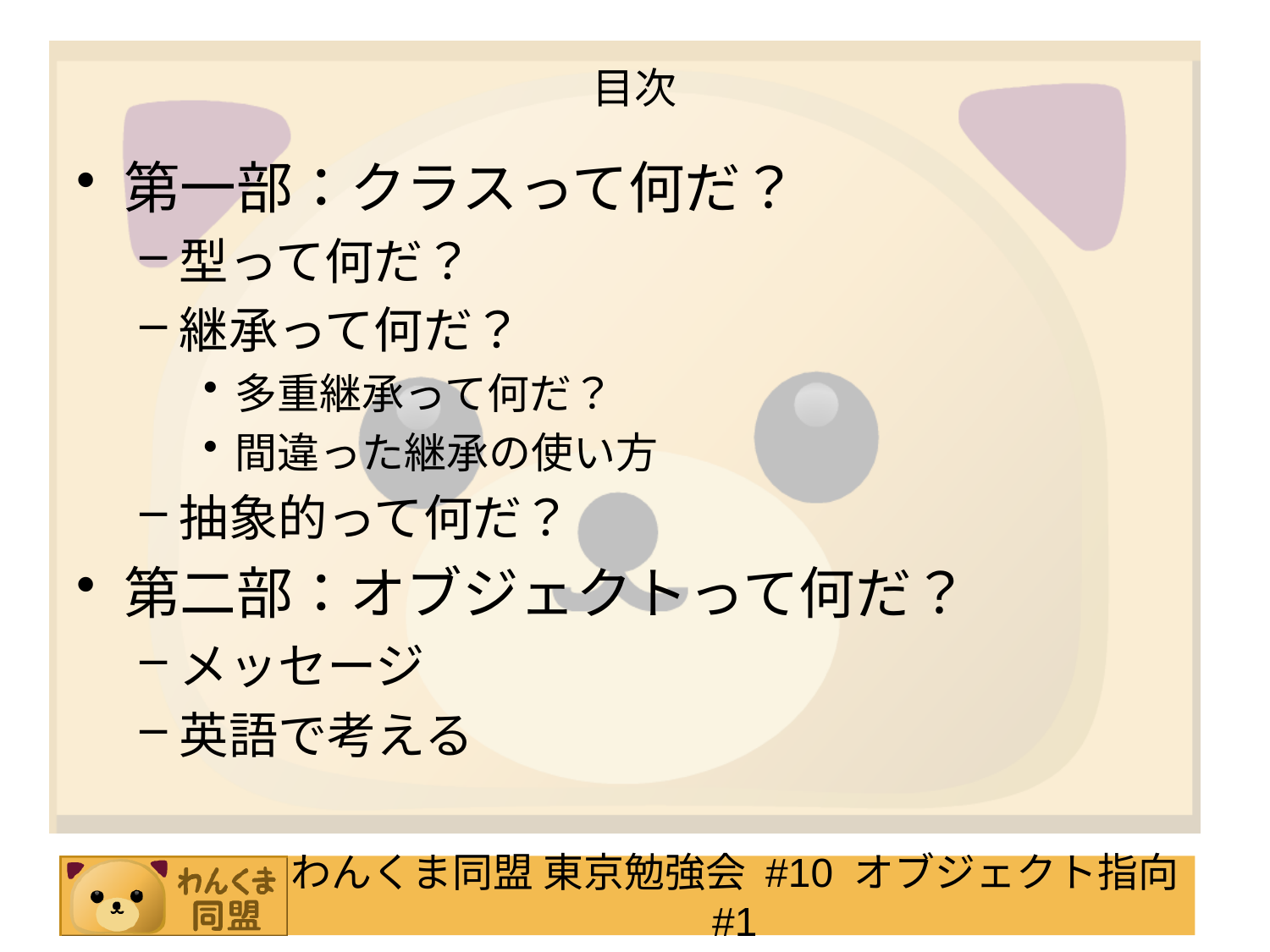

# 目次
第一部：クラスって何だ？
型って何だ？
継承って何だ？
多重継承って何だ？
間違った継承の使い方
抽象的って何だ？
第二部：オブジェクトって何だ？
メッセージ
英語で考える